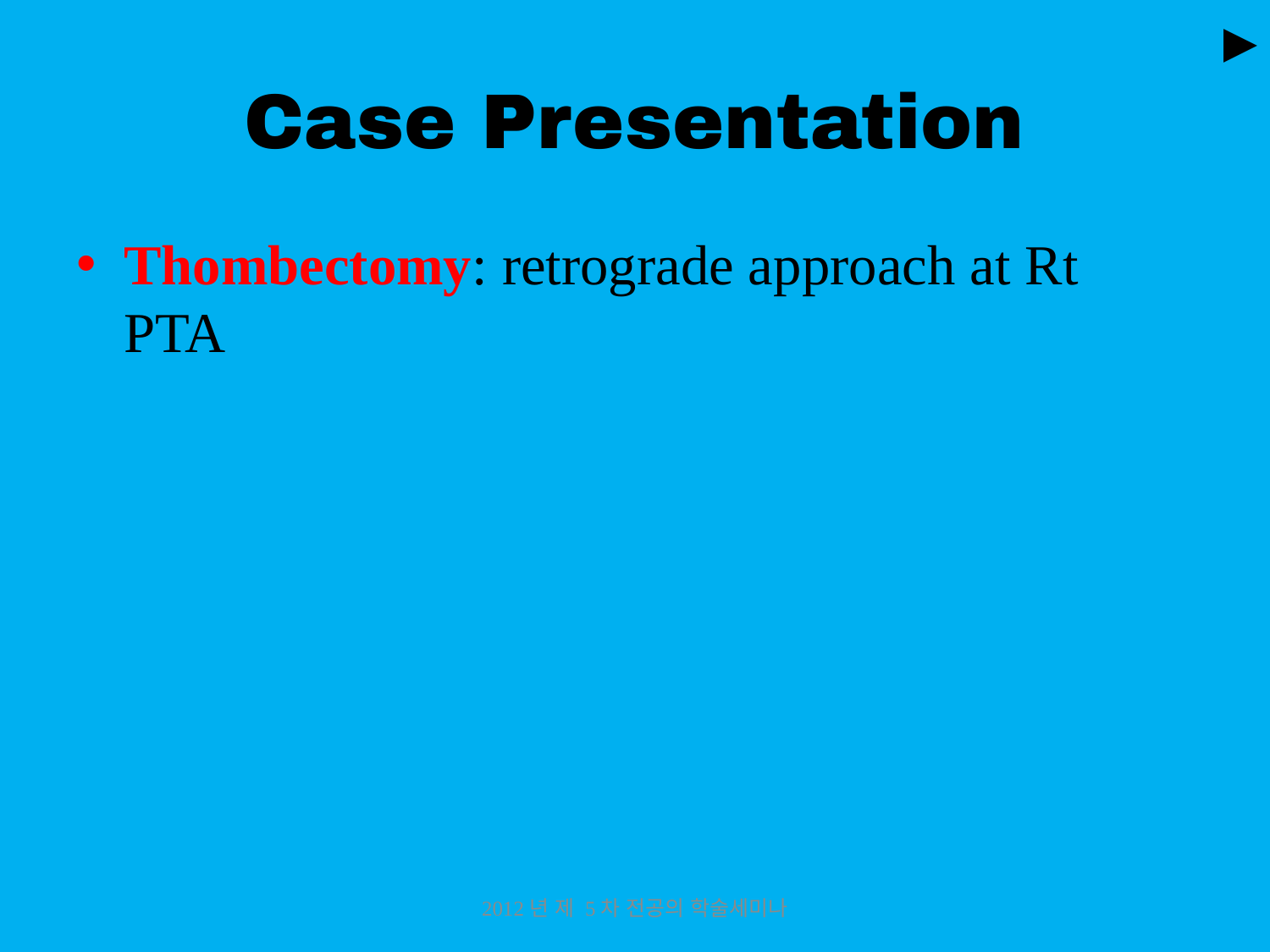

►
# Case Presentation
Thombectomy: retrograde approach at Rt PTA
2012년 제 5차 전공의 학술세미나